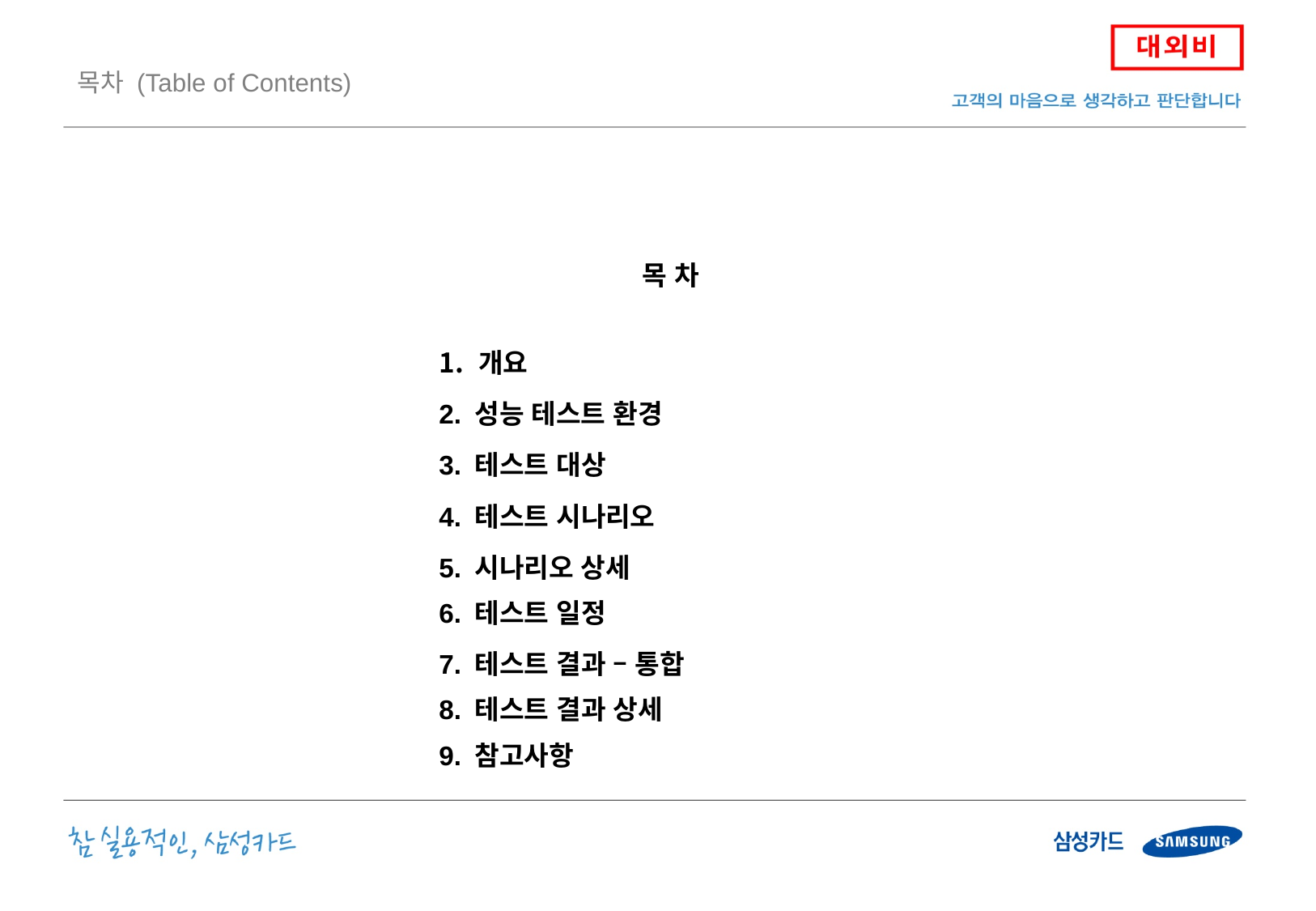

목차 (Table of Contents)
| 목 차 |
| --- |
| 개요 |
| 2. 성능 테스트 환경 |
| 3. 테스트 대상 |
| 4. 테스트 시나리오 |
| 5. 시나리오 상세 6. 테스트 일정 |
| 7. 테스트 결과 – 통합 8. 테스트 결과 상세 9. 참고사항 |